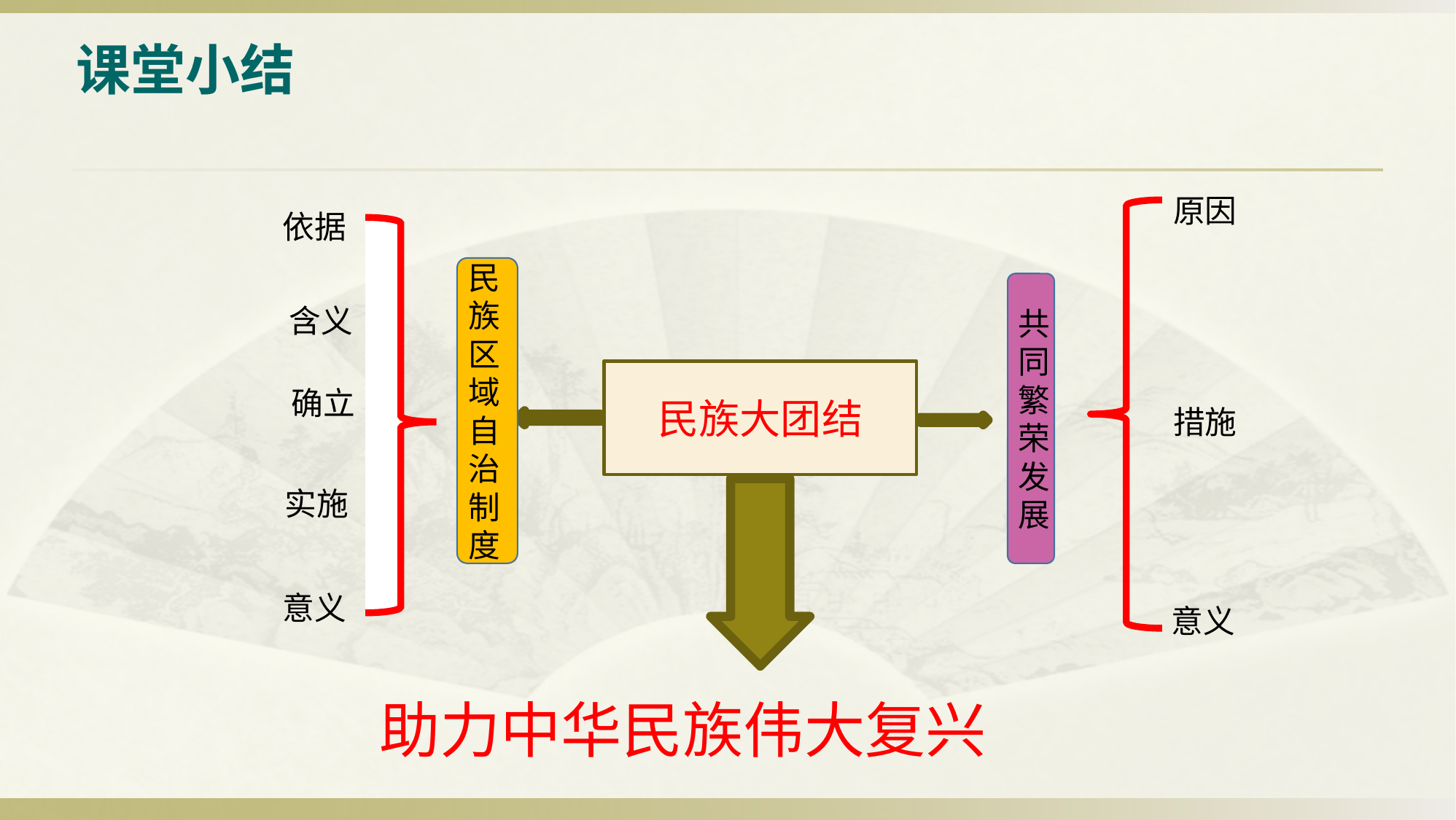

课堂小结
原因

依据

民族区域自治制度
共同繁荣发展
含义
民族大团结
确立
措施

实施

意义
意义
助力中华民族伟大复兴